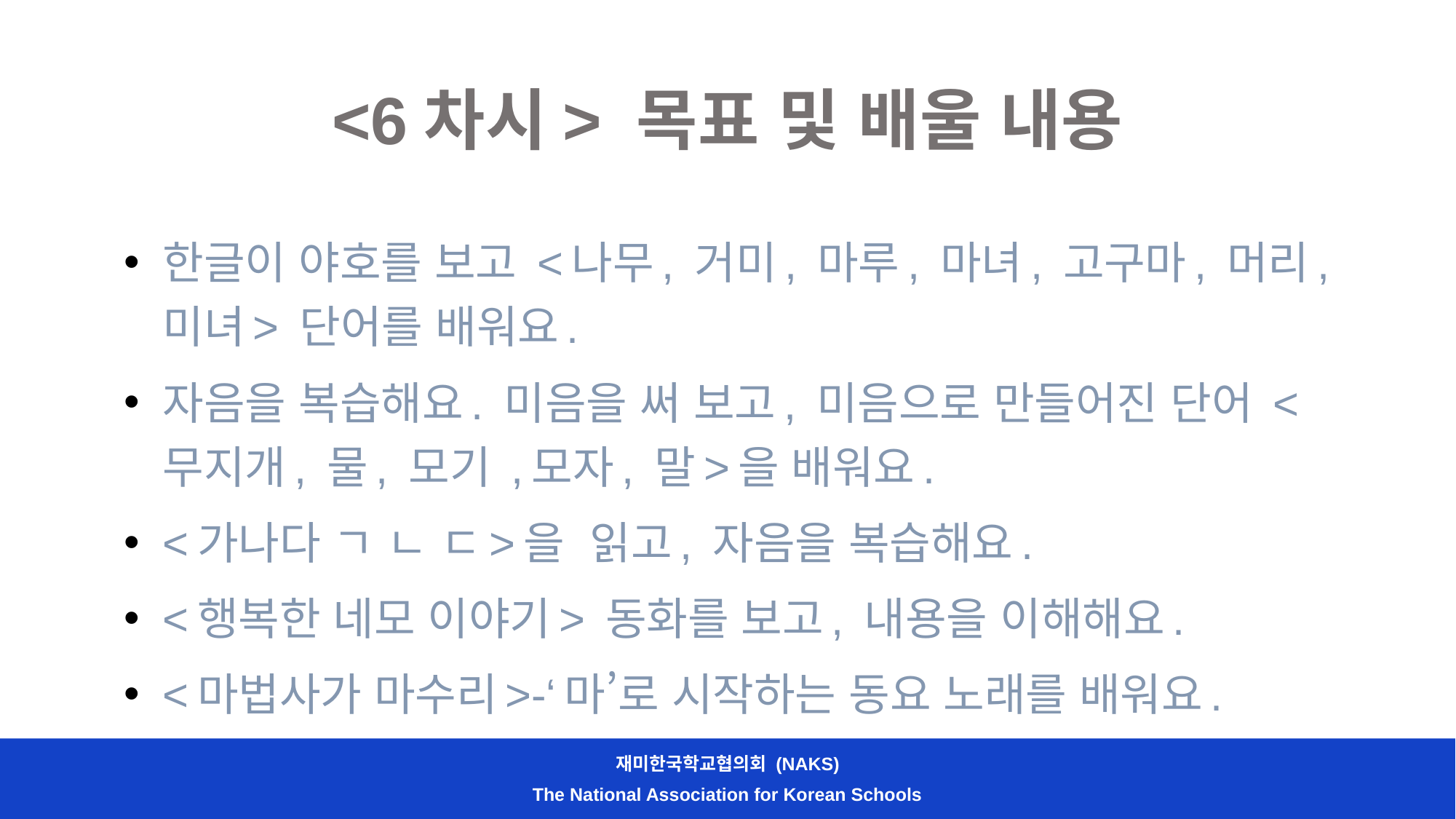

# <6차시> 목표 및 배울 내용
한글이 야호를 보고 <나무, 거미, 마루, 마녀, 고구마, 머리, 미녀> 단어를 배워요.
자음을 복습해요. 미음을 써 보고, 미음으로 만들어진 단어 <무지개, 물, 모기 ,모자, 말>을 배워요.
<가나다 ㄱ ㄴ ㄷ>을  읽고, 자음을 복습해요.
<행복한 네모 이야기> 동화를 보고, 내용을 이해해요.
<마법사가 마수리>-‘마’로 시작하는 동요 노래를 배워요.
재미한국학교협의회 (NAKS)
The National Association for Korean Schools